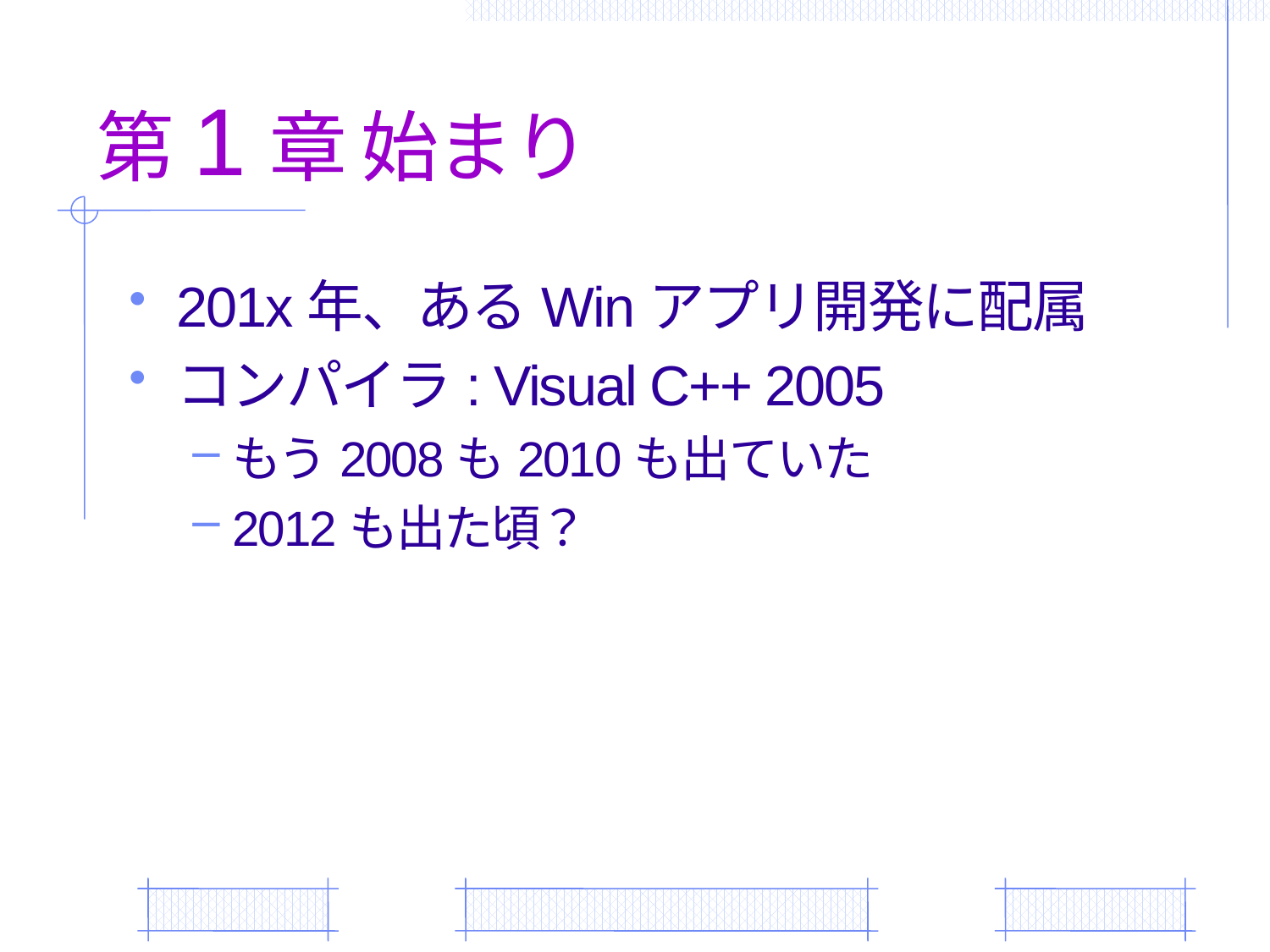

# 第1章 始まり
201x年、あるWinアプリ開発に配属
コンパイラ: Visual C++ 2005
もう2008も2010も出ていた
2012も出た頃？